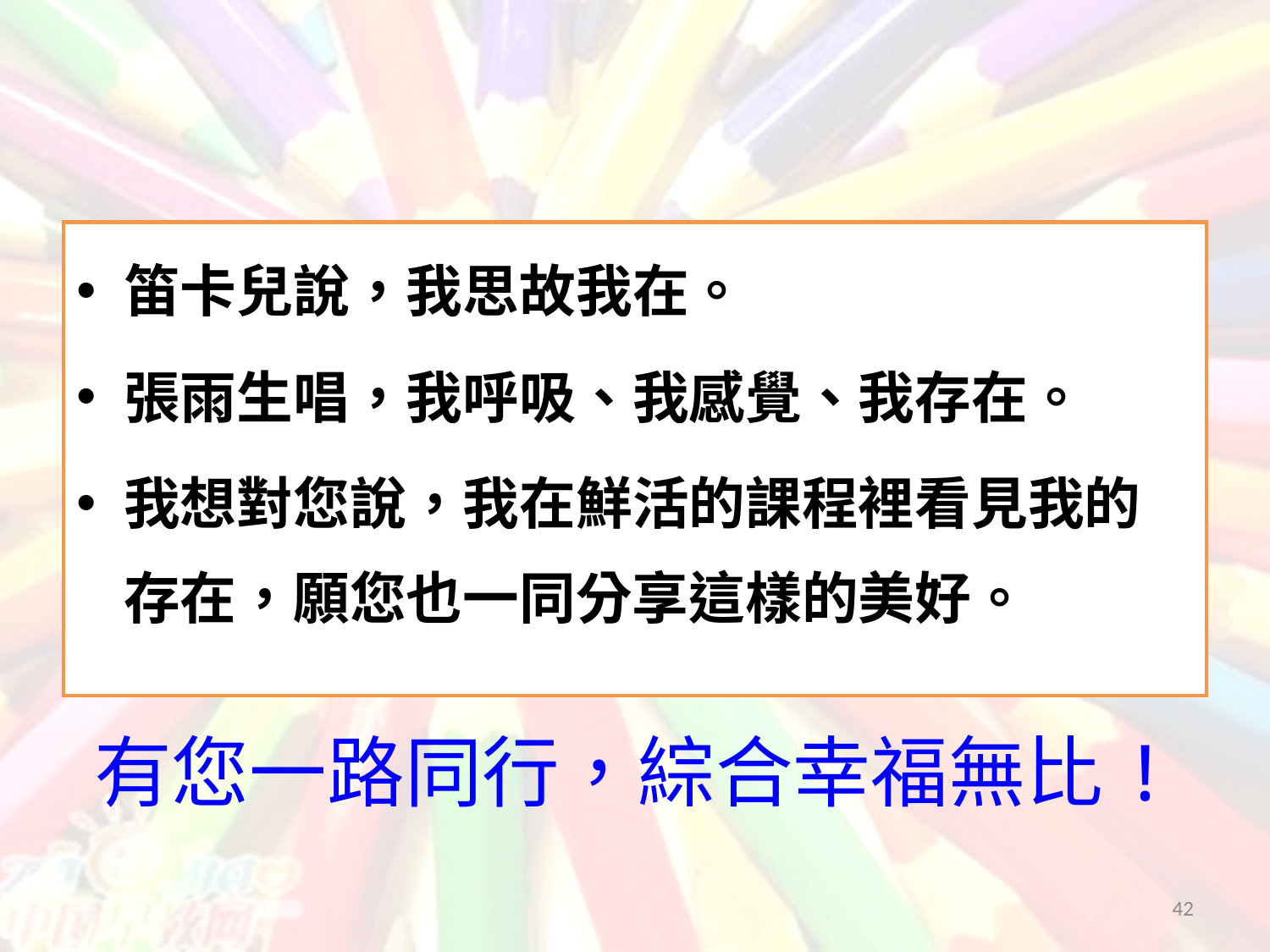

笛卡兒說，我思故我在。
張雨生唱，我呼吸、我感覺、我存在。
我想對您說，我在鮮活的課程裡看見我的存在，願您也一同分享這樣的美好。
# 有您一路同行，綜合幸福無比!
42